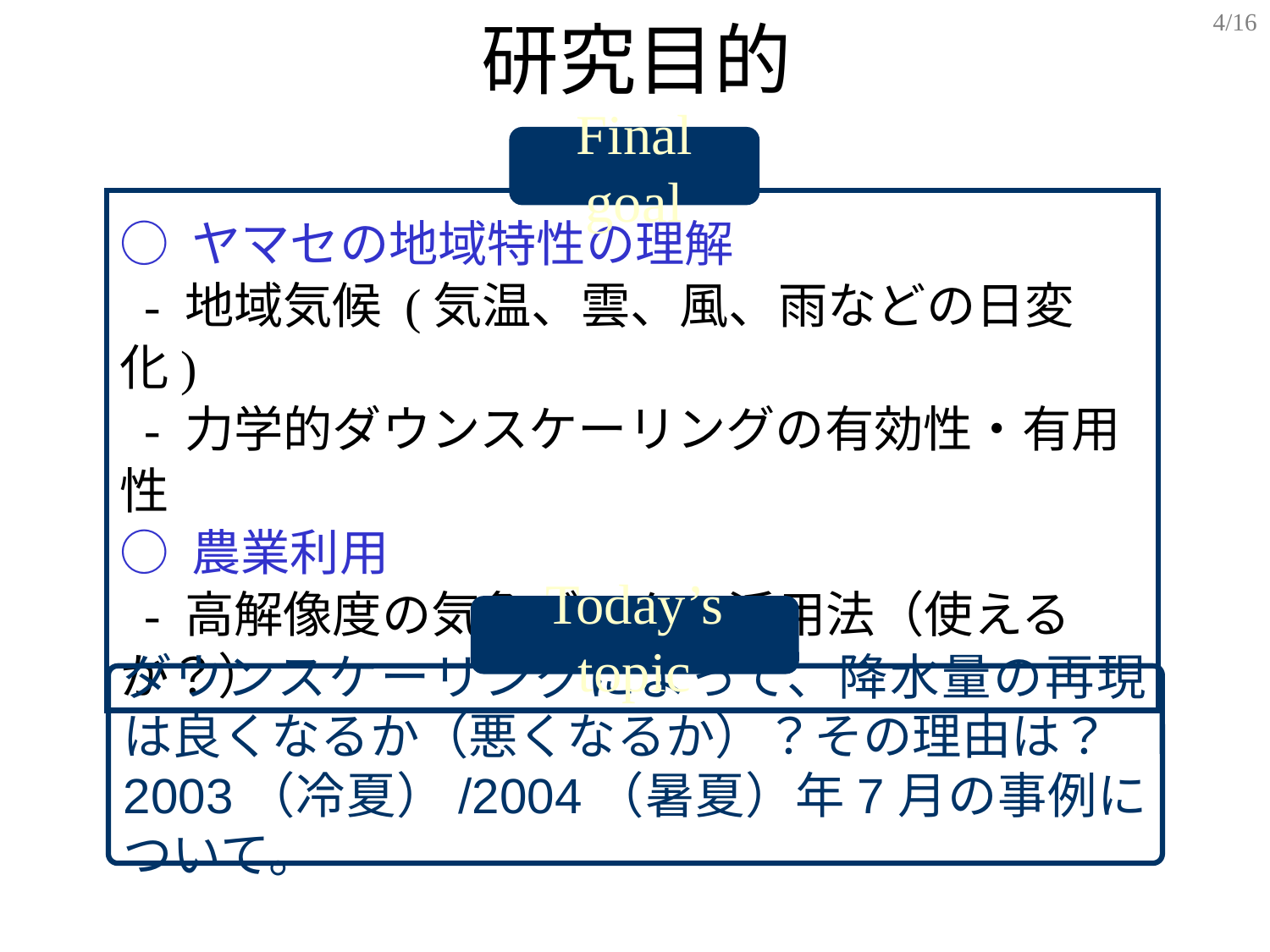

4/16
# 研究目的
Final goal
○ ヤマセの地域特性の理解
  - 地域気候 (気温、雲、風、雨などの日変化)
  - 力学的ダウンスケーリングの有効性・有用性
○ 農業利用
  - 高解像度の気象データの活用法（使えるか？）
Today’s topic
ダウンスケーリングによって、降水量の再現は良くなるか（悪くなるか）？その理由は？
2003（冷夏）/2004（暑夏）年7月の事例について。